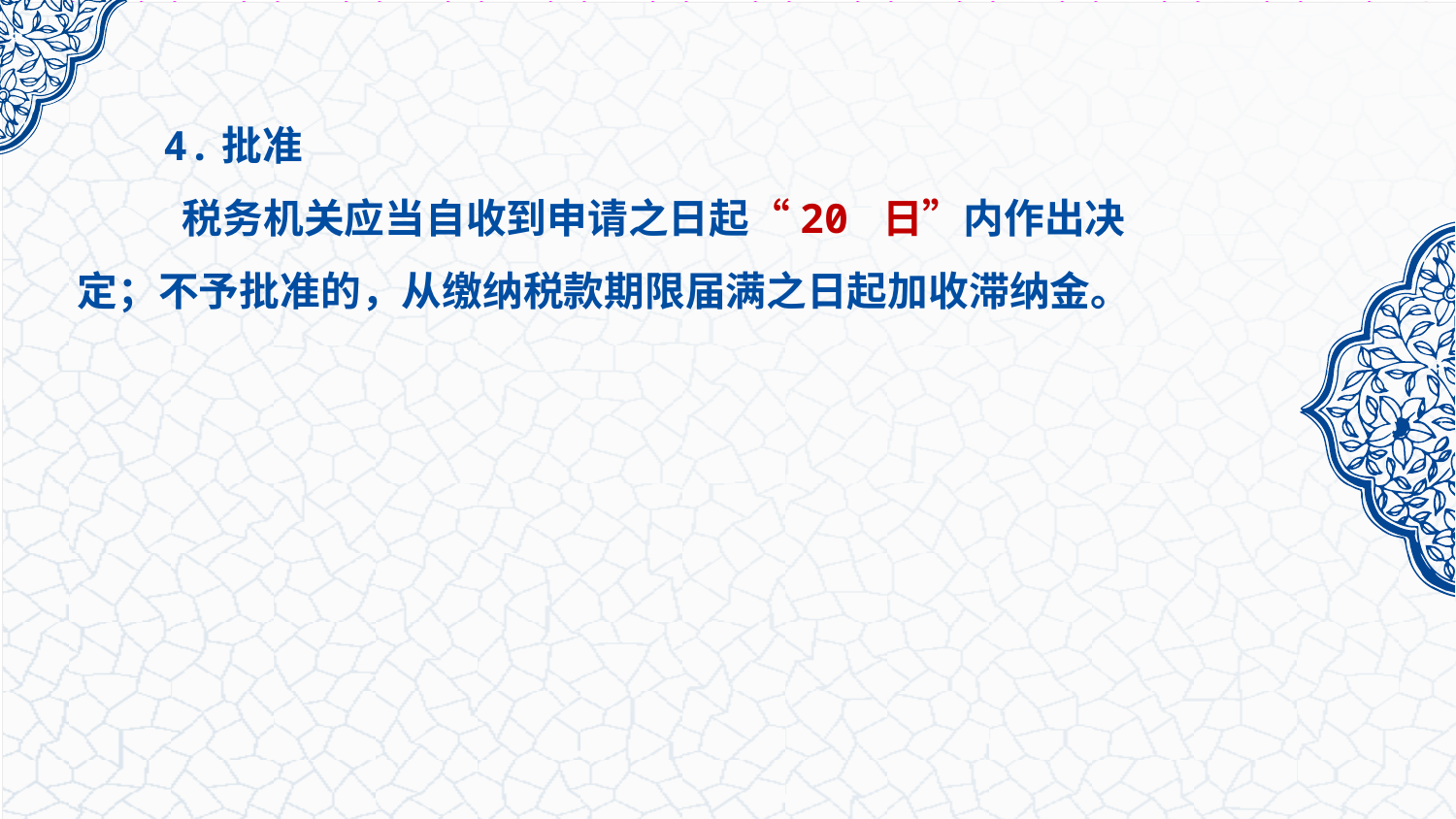

4.批准
 税务机关应当自收到申请之日起“20 日”内作出决定；不予批准的，从缴纳税款期限届满之日起加收滞纳金。